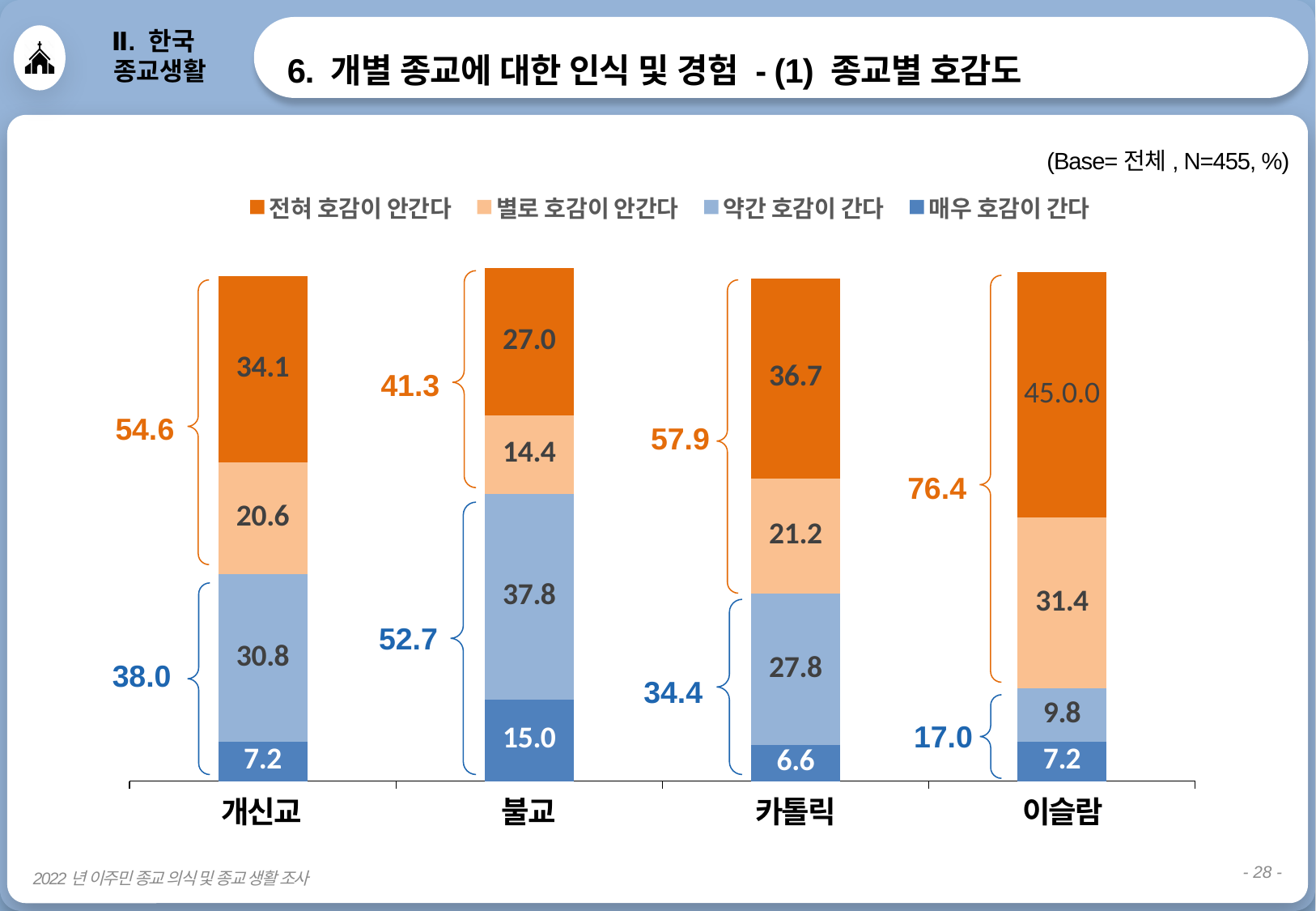

Ⅱ. 한국
 종교생활
6. 개별 종교에 대한 인식 및 경험 - (1) 종교별 호감도
(Base=전체, N=455, %)

### Chart

| Category | 매우 호감이 간다 | 약간 호감이 간다 | 별로 호감이 안간다 | 전혀 호감이 안간다 |
|---|---|---|---|---|
| 개신교 | 7.2 | 30.8 | 20.6 | 34.1 |
| 불교 | 15.0 | 37.8 | 14.4 | 27.0 |
| 카톨릭 | 6.6 | 27.8 | 21.2 | 36.7 |
| 이슬람 | 7.2 | 9.8 | 31.4 | 45.0 |
41.3

52.7

76.4

17.0

54.6

38.0

57.9

34.4
| 개신교 | 불교 | 카톨릭 | 이슬람 |
| --- | --- | --- | --- |